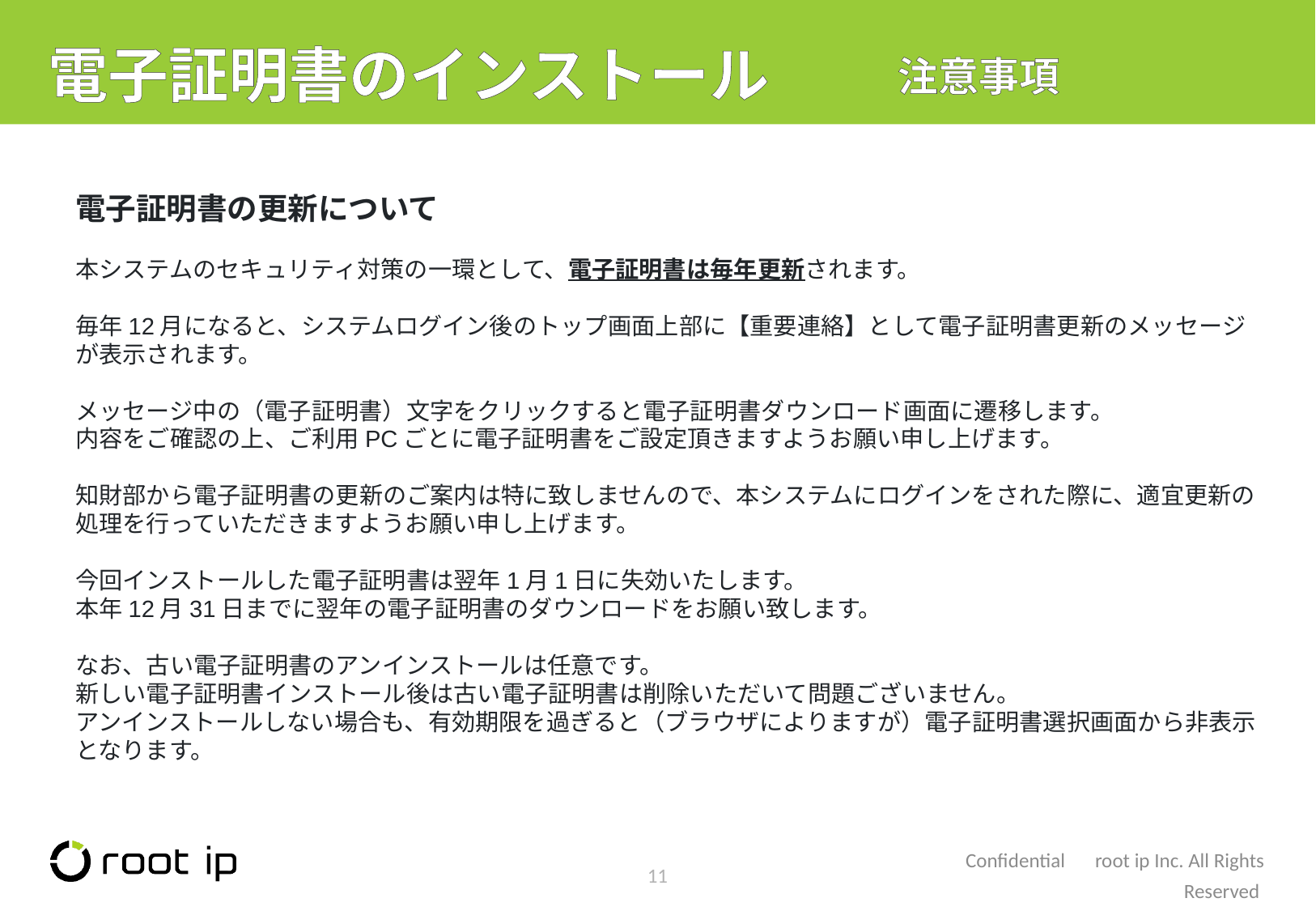

# 電子証明書のインストール
注意事項
電子証明書の更新について

本システムのセキュリティ対策の一環として、電子証明書は毎年更新されます。

毎年12月になると、システムログイン後のトップ画面上部に【重要連絡】として電子証明書更新のメッセージが表示されます。

メッセージ中の（電子証明書）文字をクリックすると電子証明書ダウンロード画面に遷移します。
内容をご確認の上、ご利用PCごとに電子証明書をご設定頂きますようお願い申し上げます。

知財部から電子証明書の更新のご案内は特に致しませんので、本システムにログインをされた際に、適宜更新の処理を行っていただきますようお願い申し上げます。

今回インストールした電子証明書は翌年1月1日に失効いたします。
本年12月31日までに翌年の電子証明書のダウンロードをお願い致します。

なお、古い電子証明書のアンインストールは任意です。
新しい電子証明書インストール後は古い電子証明書は削除いただいて問題ございません。
アンインストールしない場合も、有効期限を過ぎると（ブラウザによりますが）電子証明書選択画面から非表示となります。
11